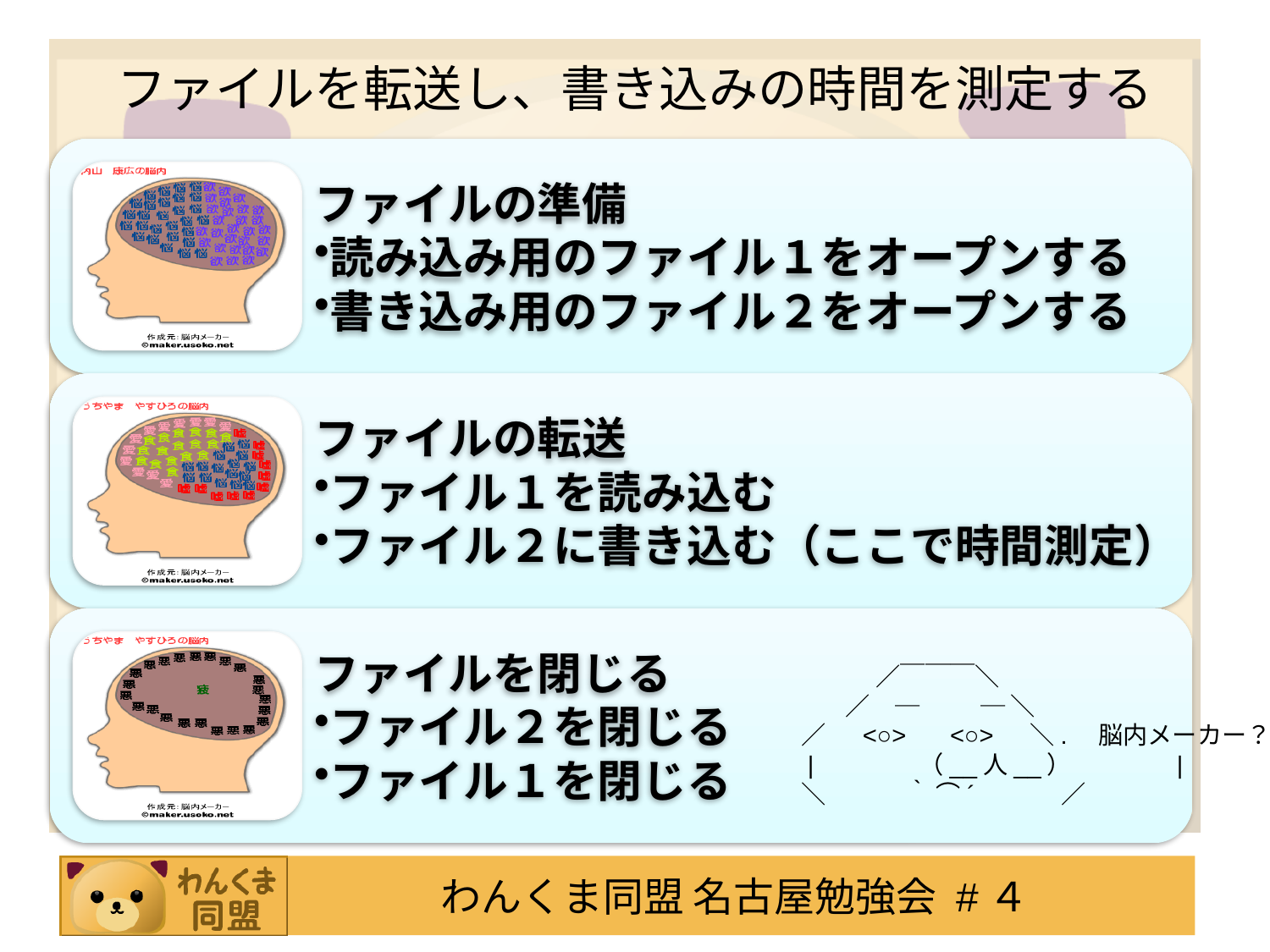

# ファイルを転送し、書き込みの時間を測定する
ファイルの準備
読み込み用のファイル１をオープンする
書き込み用のファイル２をオープンする
ファイルの転送
ファイル１を読み込む
ファイル２に書き込む（ここで時間測定）
ファイルを閉じる
ファイル２を閉じる
ファイル１を閉じる
　　 　　　／￣￣￣＼
　　　　／　─　 　 ─ ＼
　　 ／　 <○> 　<○>　 ＼.　脳内メーカー？
　　 |　　　　（__人__）　　　　|
　　 ＼　　　 ｀ ⌒´　　 　／